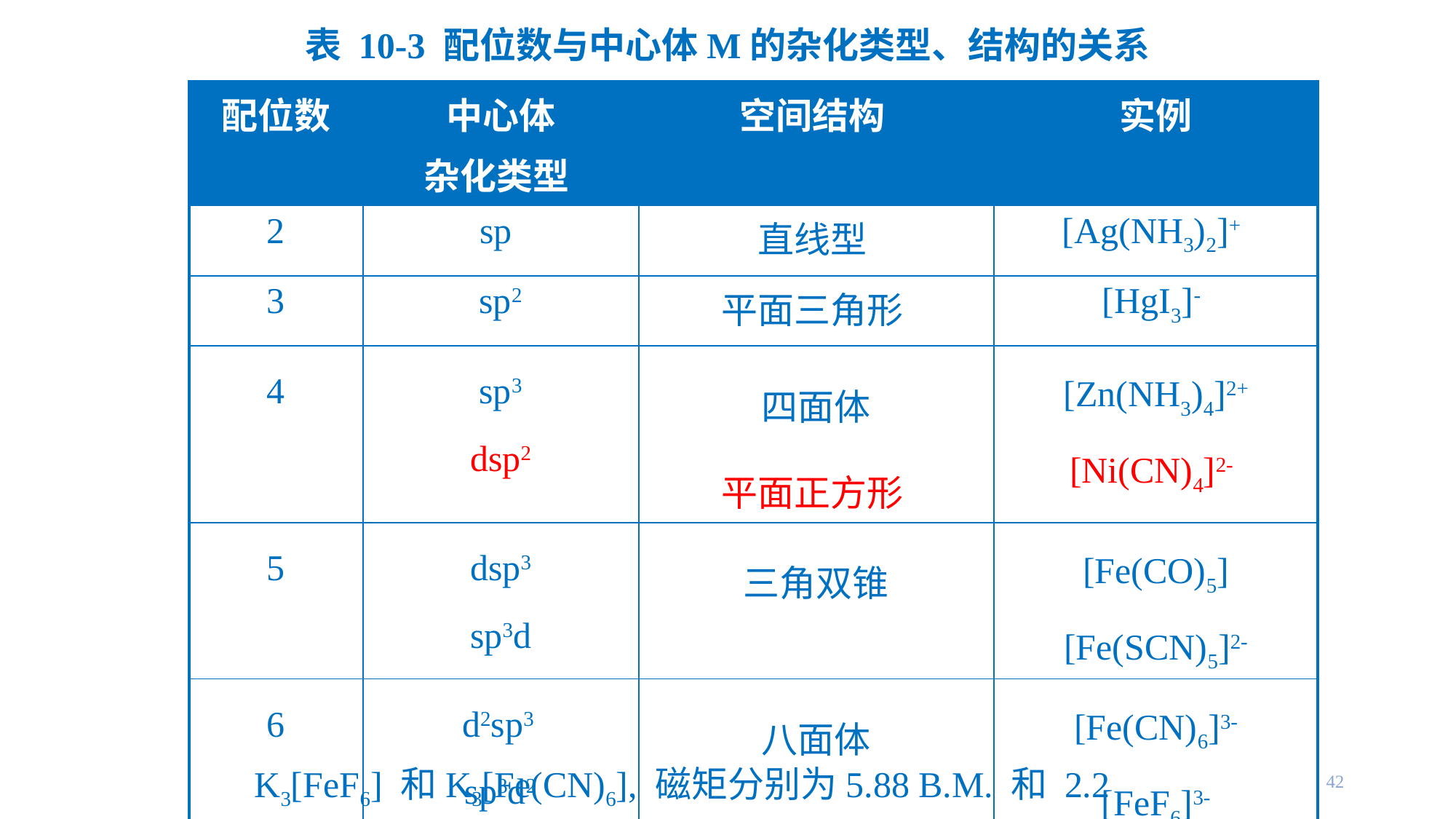

表 10-3 配位数与中心体M的杂化类型、结构的关系
| 配位数 | 中心体 杂化类型 | 空间结构 | 实例 |
| --- | --- | --- | --- |
| 2 | sp | 直线型 | [Ag(NH3)2]+ |
| 3 | sp2 | 平面三角形 | [HgI3]- |
| 4 | sp3 dsp2 | 四面体 平面正方形 | [Zn(NH3)4]2+ [Ni(CN)4]2- |
| 5 | dsp3 sp3d | 三角双锥 | [Fe(CO)5] [Fe(SCN)5]2- |
| 6 | d2sp3 sp3d2 | 八面体 | [Fe(CN)6]3- [FeF6]3- |
K3[FeF6] 和K3[Fe(CN)6], 磁矩分别为5.88 B.M. 和 2.2 B.M.
42